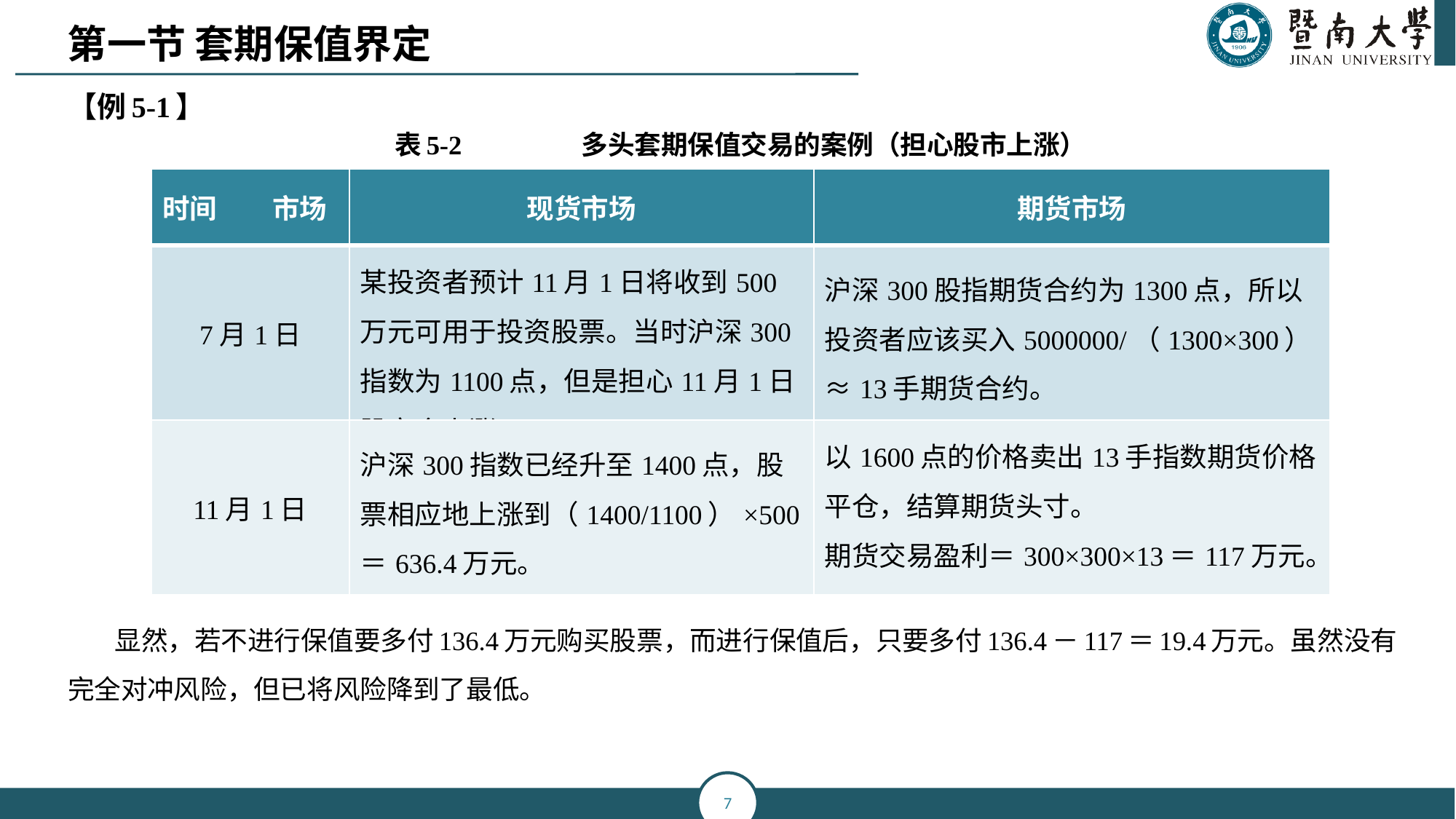

第一节 套期保值界定
【例5-1】
表5-2                 多头套期保值交易的案例（担心股市上涨）

显然，若不进行保值要多付136.4万元购买股票，而进行保值后，只要多付136.4－117＝19.4万元。虽然没有完全对冲风险，但已将风险降到了最低。

| 时间 市场 | 现货市场 | 期货市场 |
| --- | --- | --- |
| 7月1日 | 某投资者预计11月1日将收到500万元可用于投资股票。当时沪深300指数为1100点，但是担心11月1日股市会上涨。 | 沪深300股指期货合约为1300点，所以投资者应该买入5000000/（1300×300）≈13手期货合约。 |
| 11月1日 | 沪深300指数已经升至1400点，股票相应地上涨到（1400/1100）×500＝636.4万元。 | 以1600点的价格卖出13手指数期货价格平仓，结算期货头寸。 期货交易盈利＝300×300×13＝117万元。 |